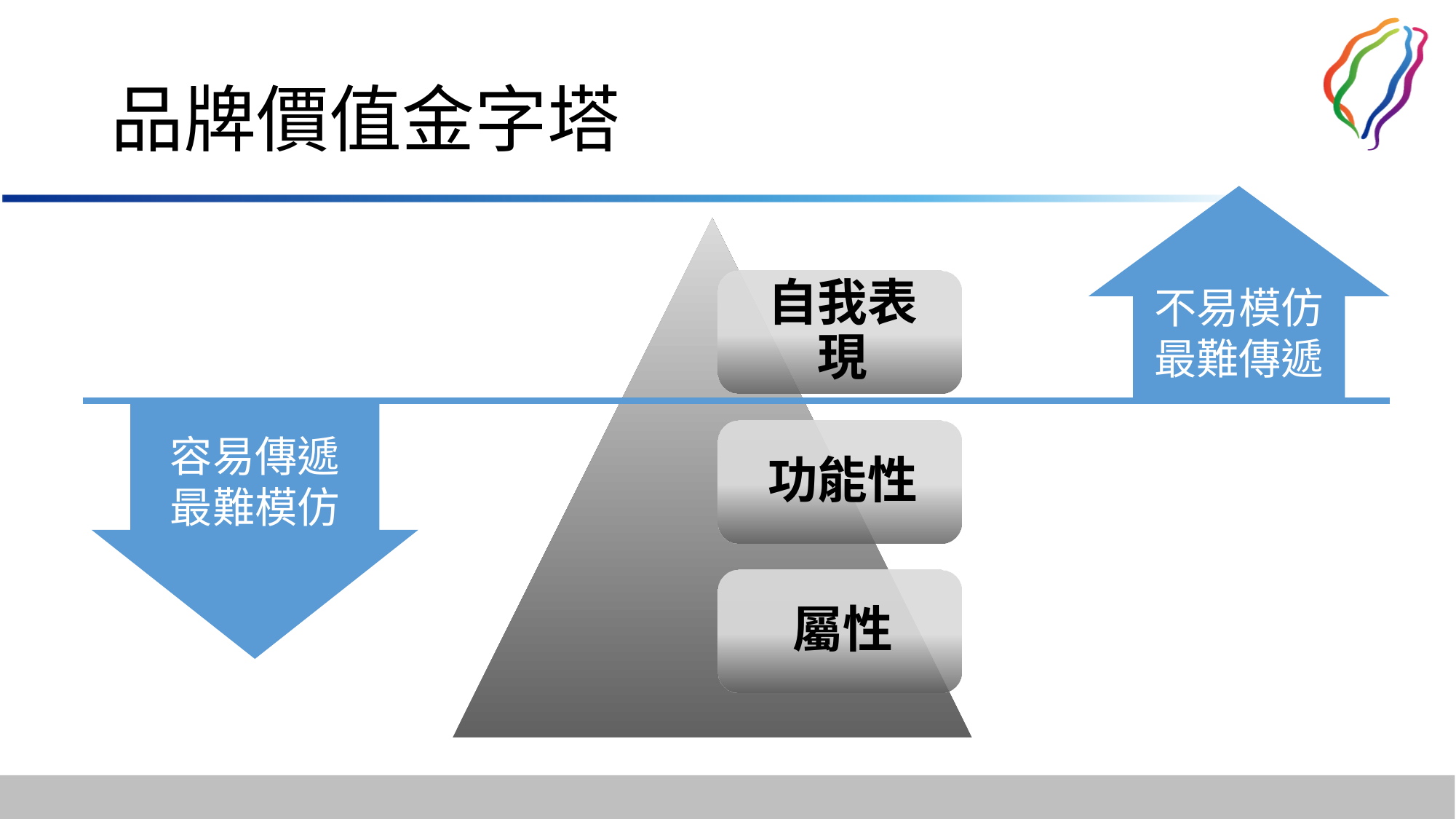

# 品牌價值金字塔
不易模仿
最難傳遞
自我表現
功能性
屬性
容易傳遞
最難模仿